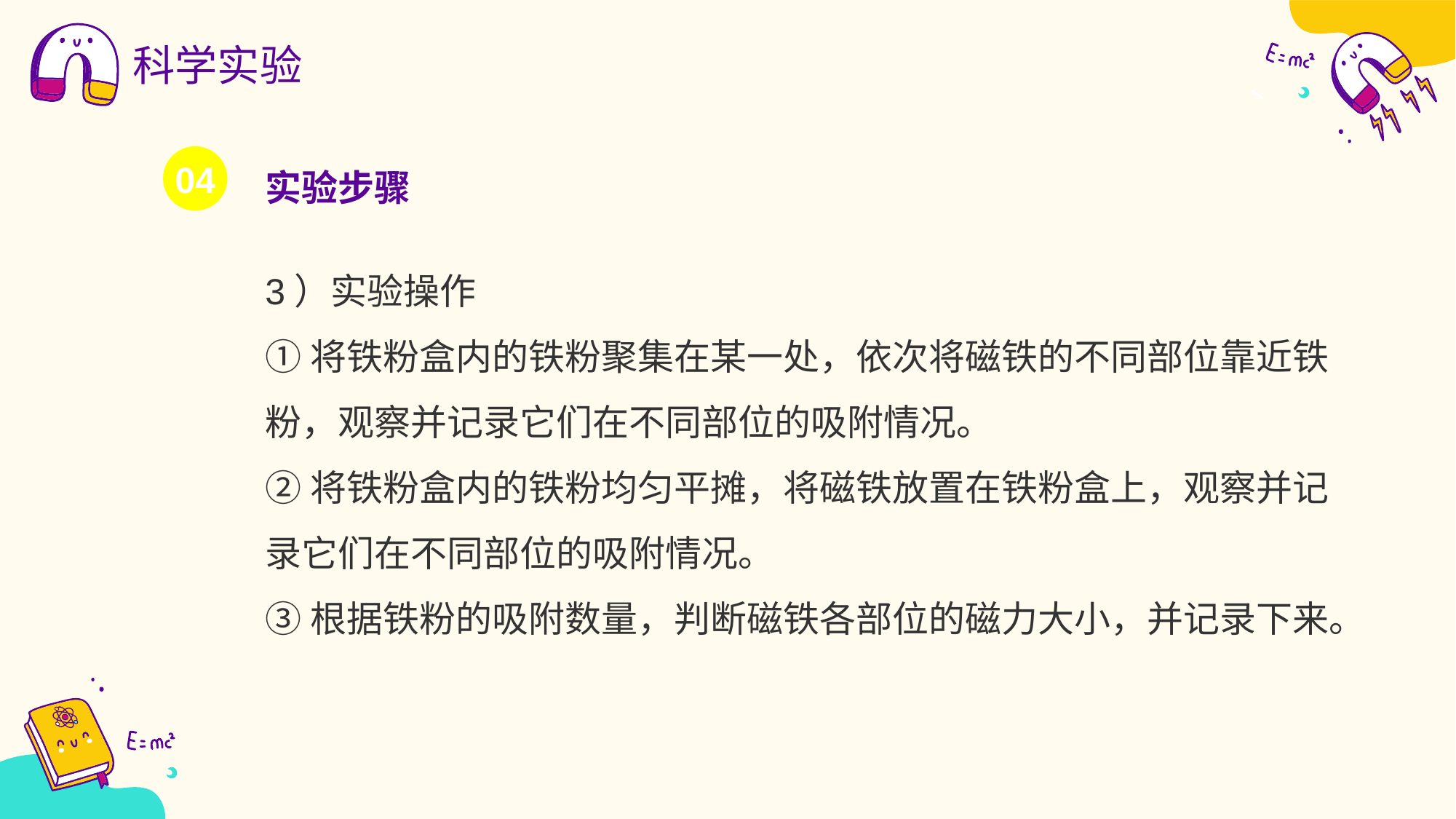

科学实验
实验步骤
04
3）实验操作
①将铁粉盒内的铁粉聚集在某一处，依次将磁铁的不同部位靠近铁粉，观察并记录它们在不同部位的吸附情况。
②将铁粉盒内的铁粉均匀平摊，将磁铁放置在铁粉盒上，观察并记录它们在不同部位的吸附情况。
③根据铁粉的吸附数量，判断磁铁各部位的磁力大小，并记录下来。